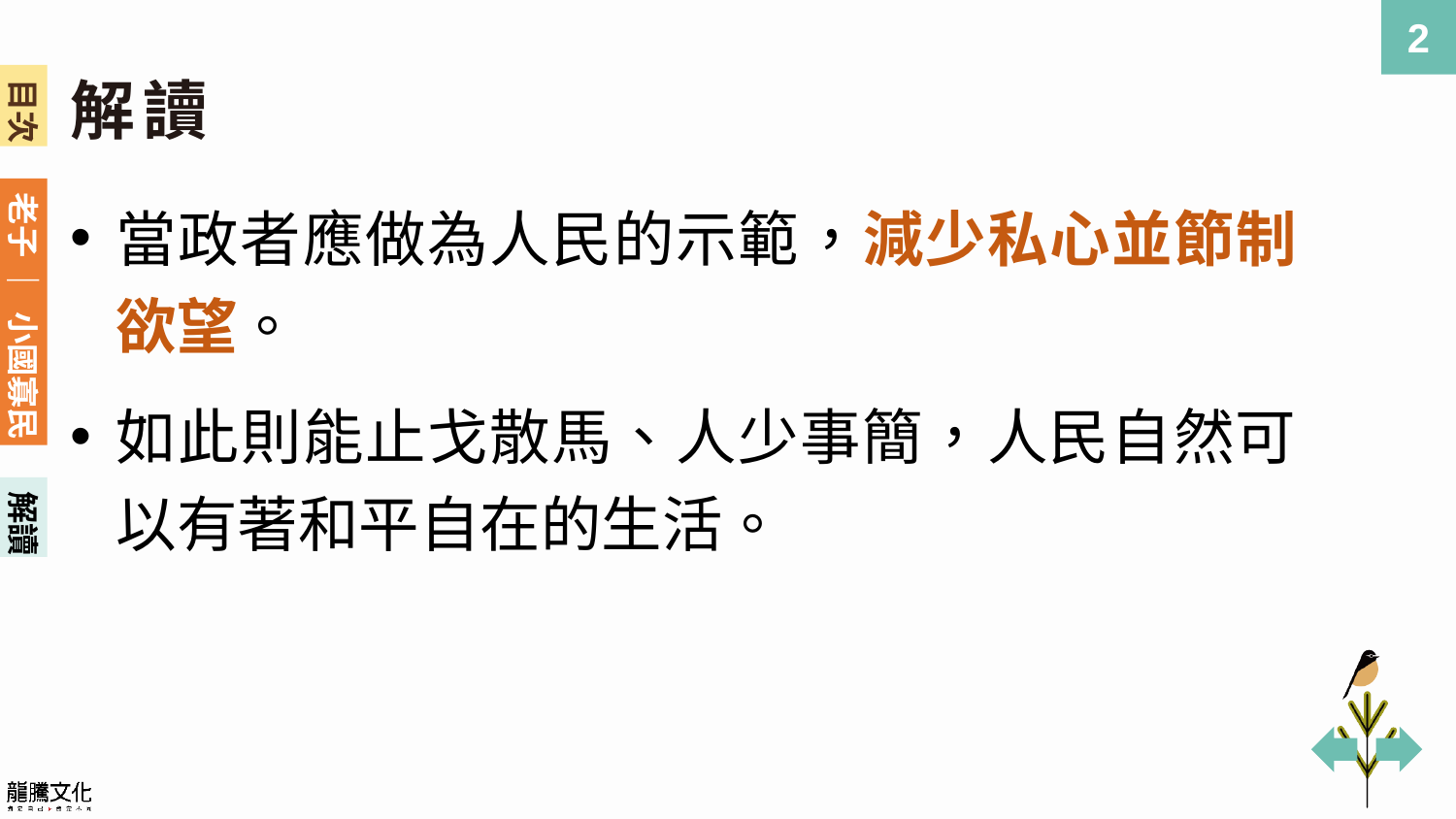

解讀
當政者應做為人民的示範，減少私心並節制欲望。
如此則能止戈散馬、人少事簡，人民自然可以有著和平自在的生活。
解讀